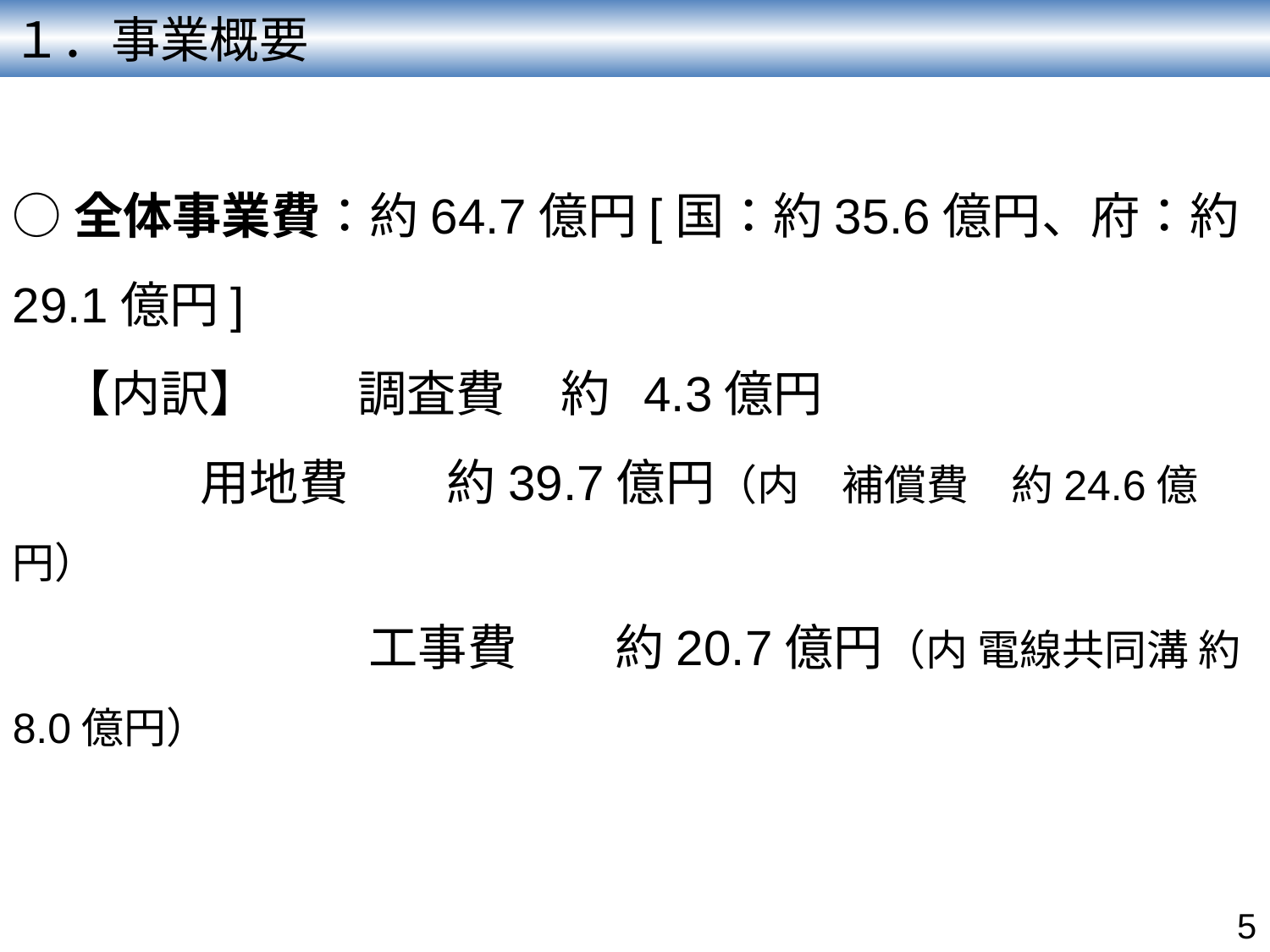

１．事業概要
○全体事業費：約64.7億円[国：約35.6億円、府：約29.1億円]
　【内訳】　　調査費     約  4.3億円
                用地費　　約39.7億円（内　補償費　約24.6億円）
　　　　　　　 工事費　　約20.7億円（内 電線共同溝 約8.0億円）

　【事業費の積算根拠】
　予備設計成果を基に概算事業費を算出
5